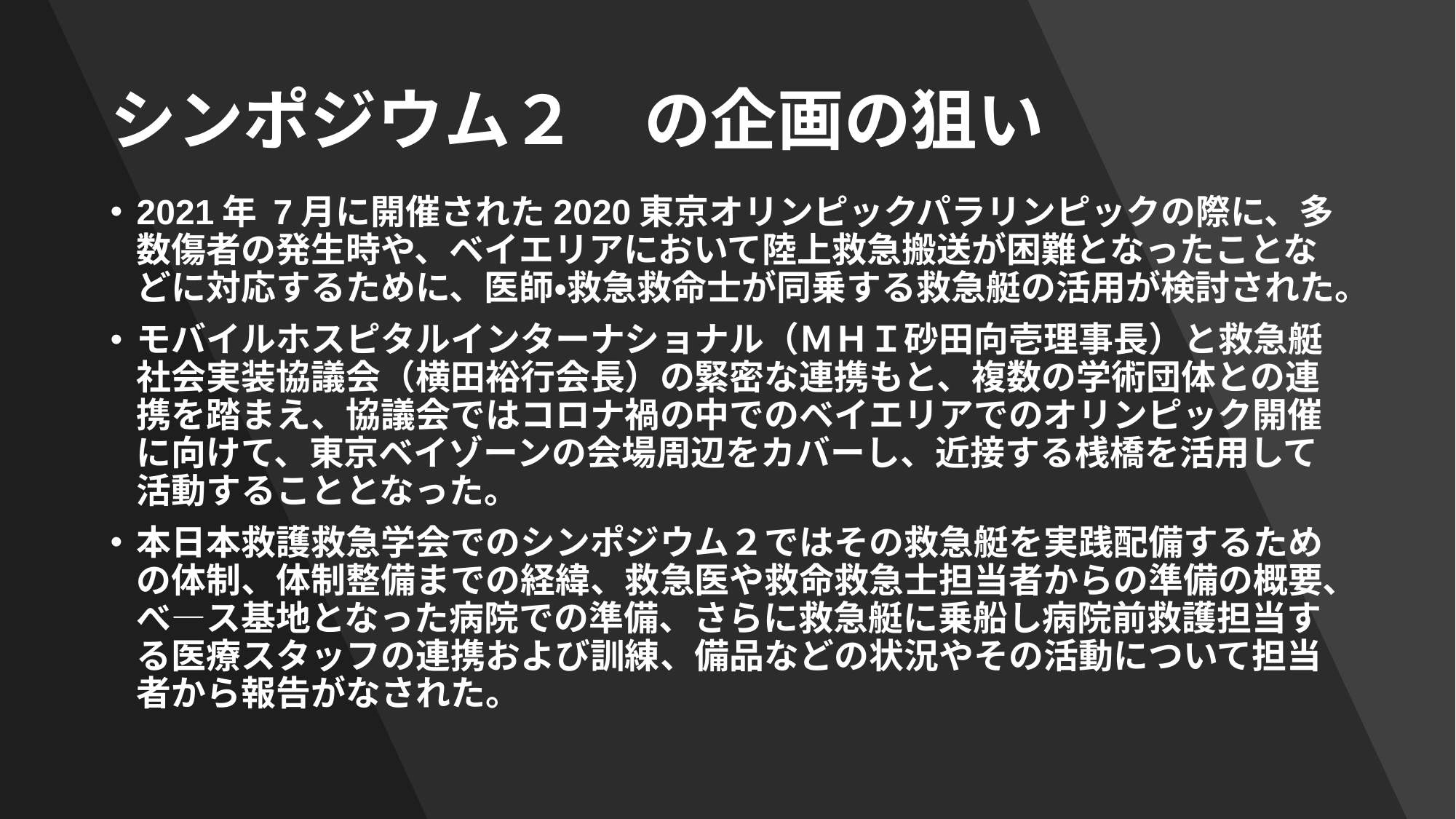

# シンポジウム２　の企画の狙い
2021年 7月に開催された2020東京オリンピックパラリンピックの際に、多数傷者の発生時や、ベイエリアにおいて陸上救急搬送が困難となったことなどに対応するために、医師・救急救命士が同乗する救急艇の活用が検討された。
モバイルホスピタルインターナショナル（ＭＨＩ砂田向壱理事長）と救急艇社会実装協議会（横田裕行会長）の緊密な連携もと、複数の学術団体との連携を踏まえ、協議会ではコロナ禍の中でのベイエリアでのオリンピック開催に向けて、東京ベイゾーンの会場周辺をカバーし、近接する桟橋を活用して活動することとなった。
本日本救護救急学会でのシンポジウム２ではその救急艇を実践配備するための体制、体制整備までの経緯、救急医や救命救急士担当者からの準備の概要、べ―ス基地となった病院での準備、さらに救急艇に乗船し病院前救護担当する医療スタッフの連携および訓練、備品などの状況やその活動について担当者から報告がなされた。